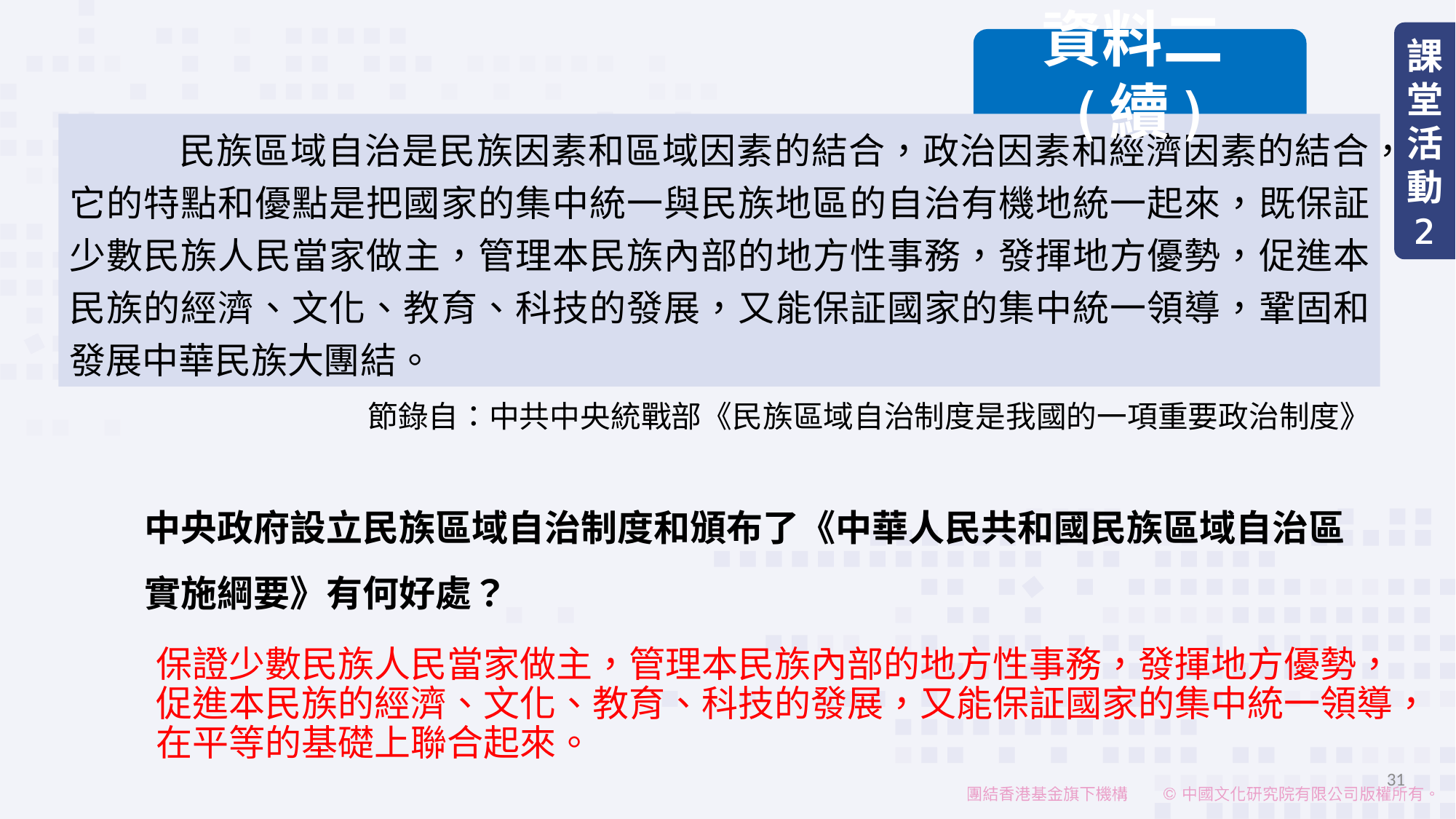

課堂活動
2
資料二(續)

	民族區域自治是民族因素和區域因素的結合，政治因素和經濟因素的結合，它的特點和優點是把國家的集中統一與民族地區的自治有機地統一起來，既保証少數民族人民當家做主，管理本民族內部的地方性事務，發揮地方優勢，促進本民族的經濟、文化、教育、科技的發展，又能保証國家的集中統一領導，鞏固和發展中華民族大團結。
節錄自：中共中央統戰部《民族區域自治制度是我國的一項重要政治制度》
中央政府設立民族區域自治制度和頒布了《中華人民共和國民族區域自治區實施綱要》有何好處？
保證少數民族人民當家做主，管理本民族內部的地方性事務，發揮地方優勢，促進本民族的經濟、文化、教育、科技的發展，又能保証國家的集中統一領導，在平等的基礎上聯合起來。
31